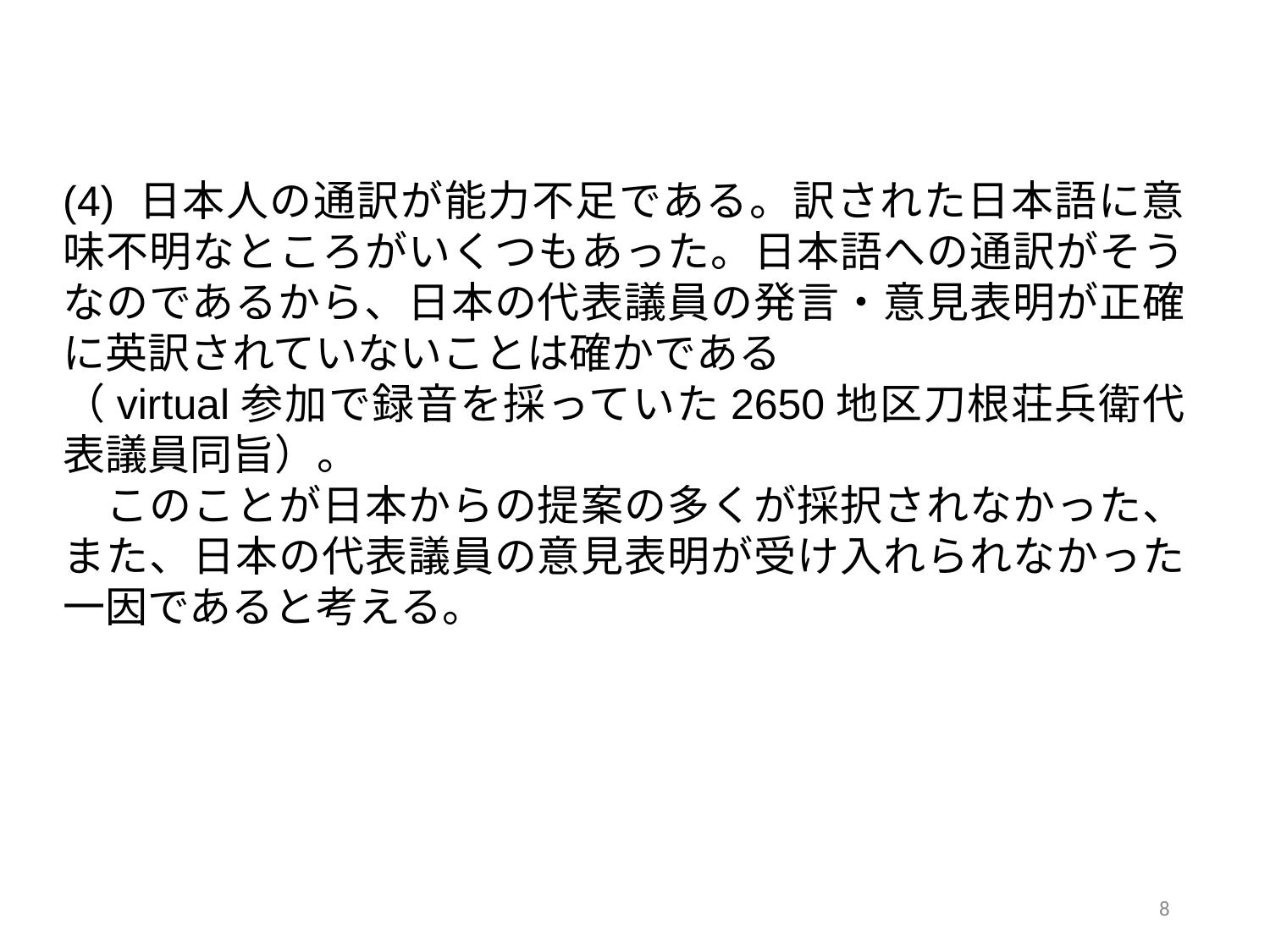

(4) 日本人の通訳が能力不足である。訳された日本語に意味不明なところがいくつもあった。日本語への通訳がそうなのであるから、日本の代表議員の発言・意見表明が正確に英訳されていないことは確かである
（virtual参加で録音を採っていた2650地区刀根荘兵衛代表議員同旨）。
　このことが日本からの提案の多くが採択されなかった、また、日本の代表議員の意見表明が受け入れられなかった一因であると考える。
8